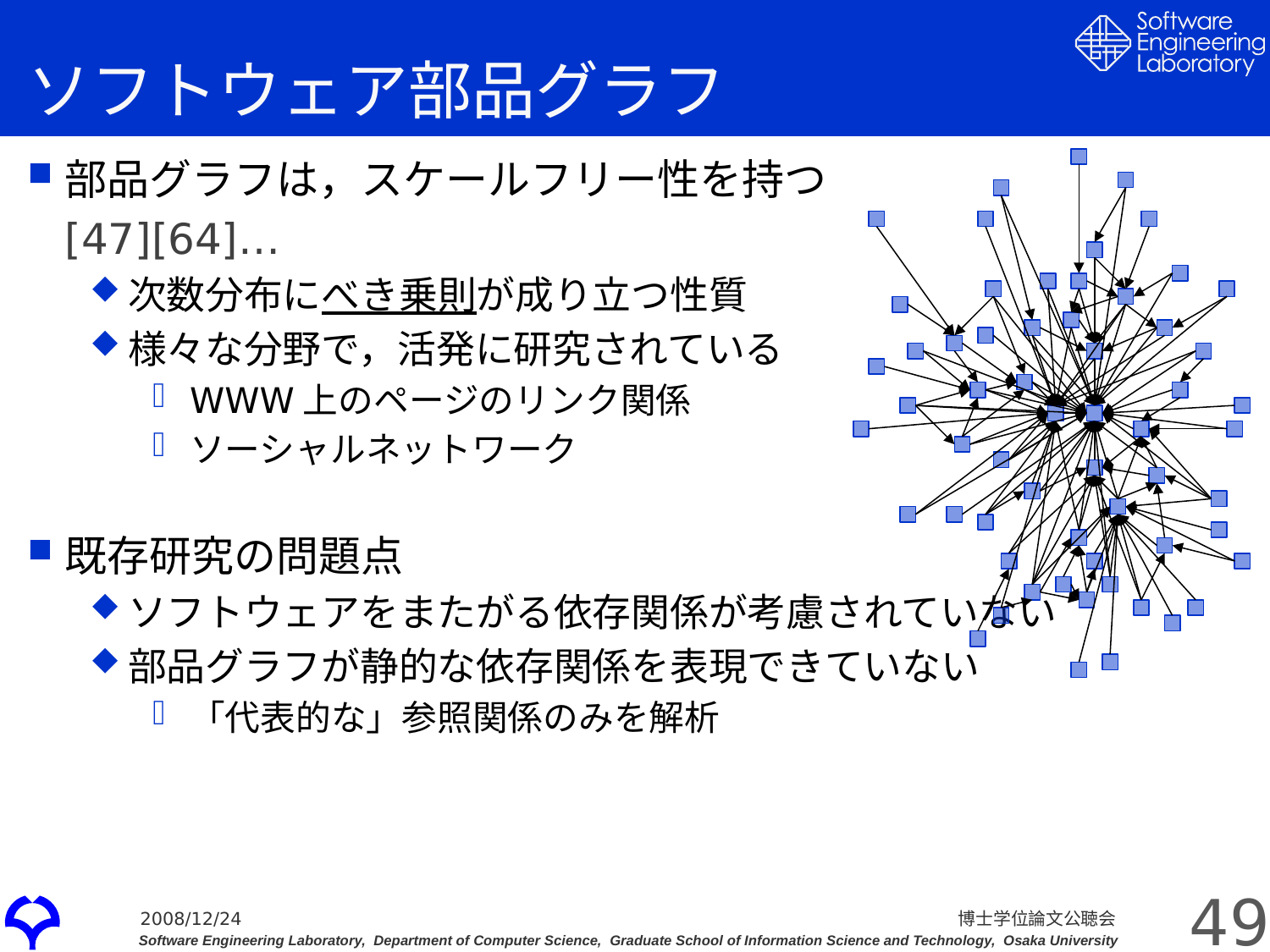

# ソフトウェア部品グラフ
部品グラフは，スケールフリー性を持つ
	[47][64]…
次数分布にべき乗則が成り立つ性質
様々な分野で，活発に研究されている
WWW上のページのリンク関係
ソーシャルネットワーク
既存研究の問題点
ソフトウェアをまたがる依存関係が考慮されていない
部品グラフが静的な依存関係を表現できていない
「代表的な」参照関係のみを解析

49
博士学位論文公聴会
2008/12/24